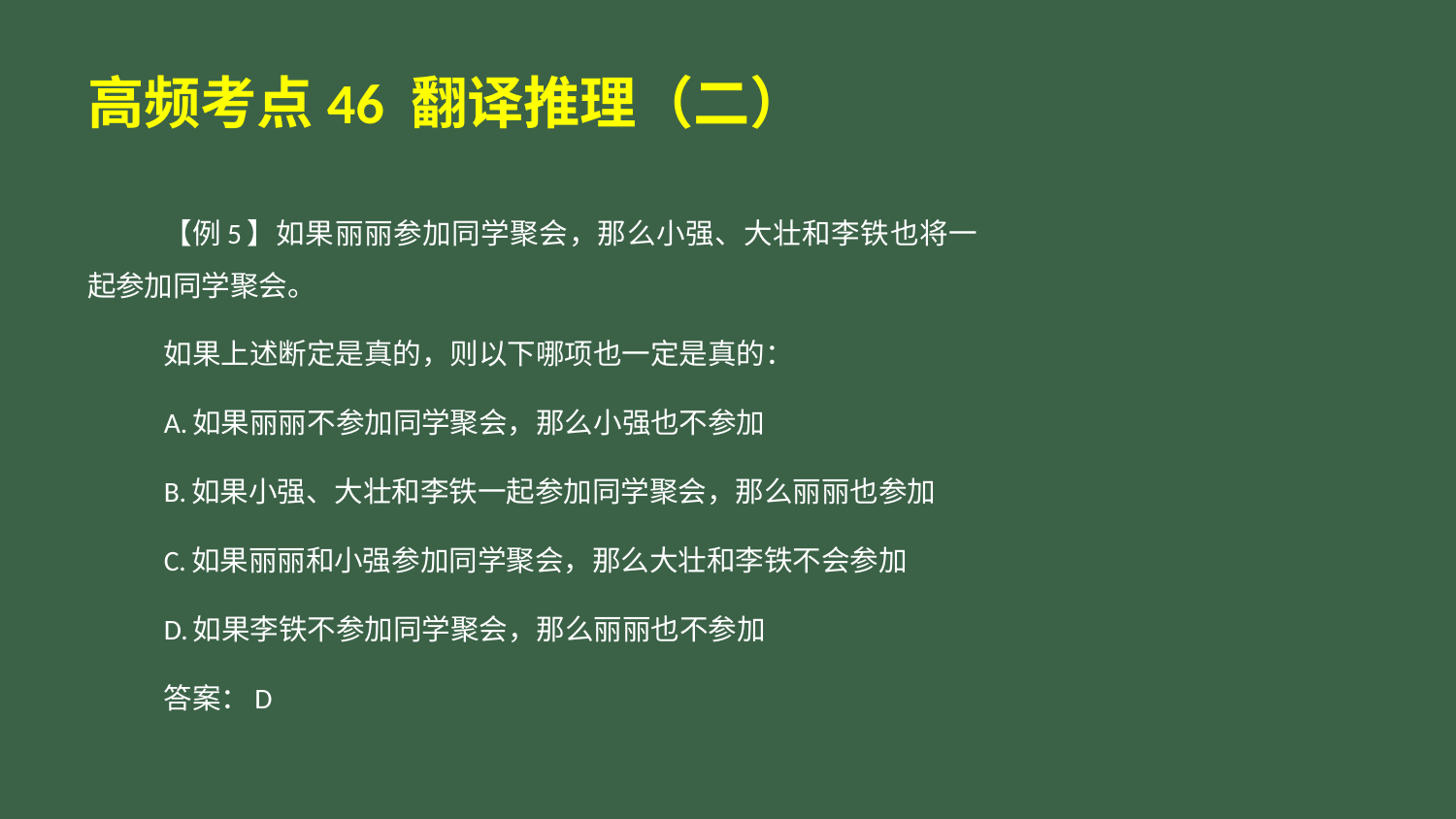

# 高频考点46 翻译推理（二）
【例5】如果丽丽参加同学聚会，那么小强、大壮和李铁也将一起参加同学聚会。
如果上述断定是真的，则以下哪项也一定是真的：
A.如果丽丽不参加同学聚会，那么小强也不参加
B.如果小强、大壮和李铁一起参加同学聚会，那么丽丽也参加
C.如果丽丽和小强参加同学聚会，那么大壮和李铁不会参加
D.如果李铁不参加同学聚会，那么丽丽也不参加
答案：D